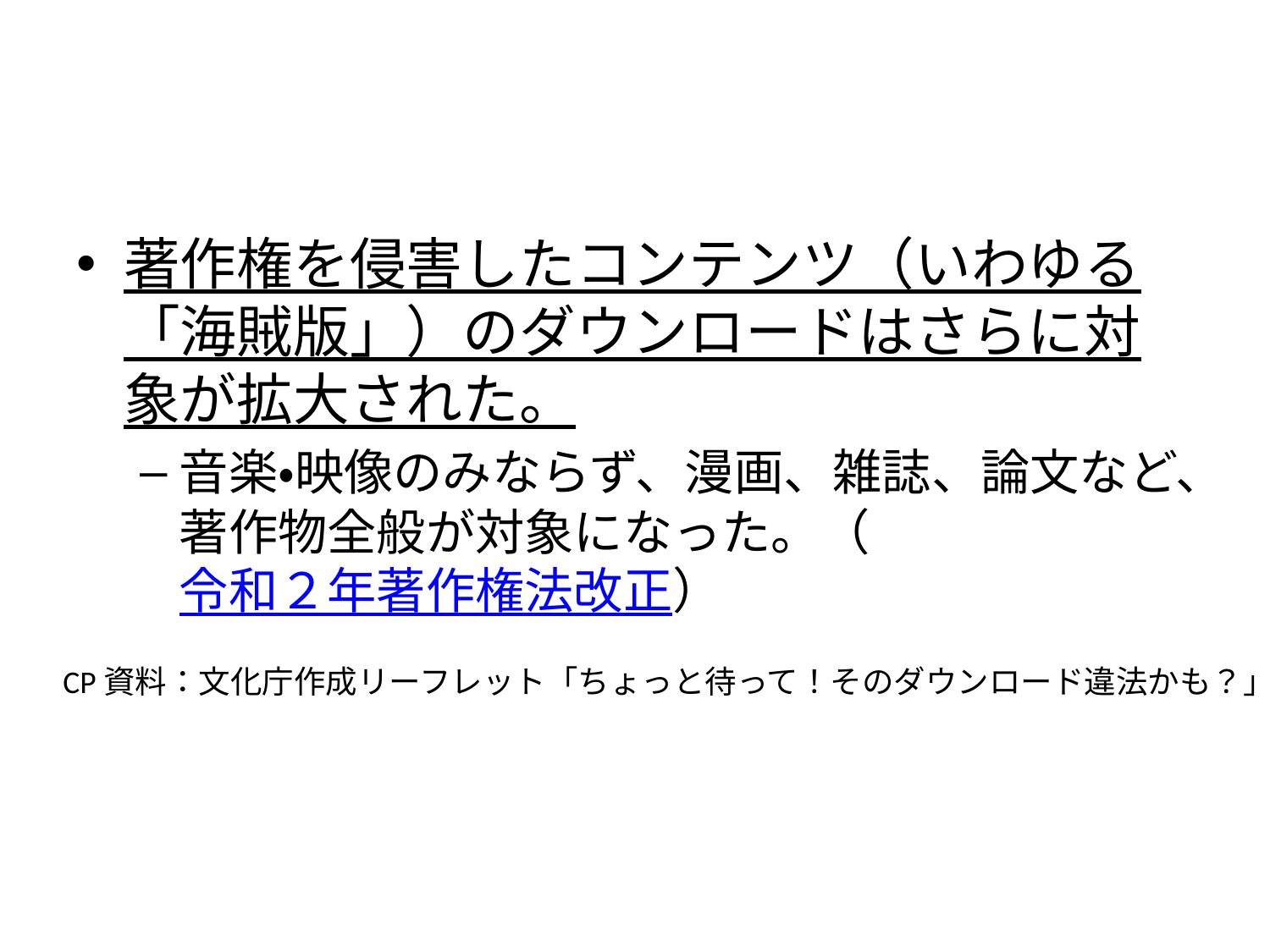

#
著作権を侵害したコンテンツ（いわゆる「海賊版」）のダウンロードはさらに対象が拡大された。
音楽・映像のみならず、漫画、雑誌、論文など、著作物全般が対象になった。（令和２年著作権法改正）
CP資料：文化庁作成リーフレット「ちょっと待って！そのダウンロード違法かも？」